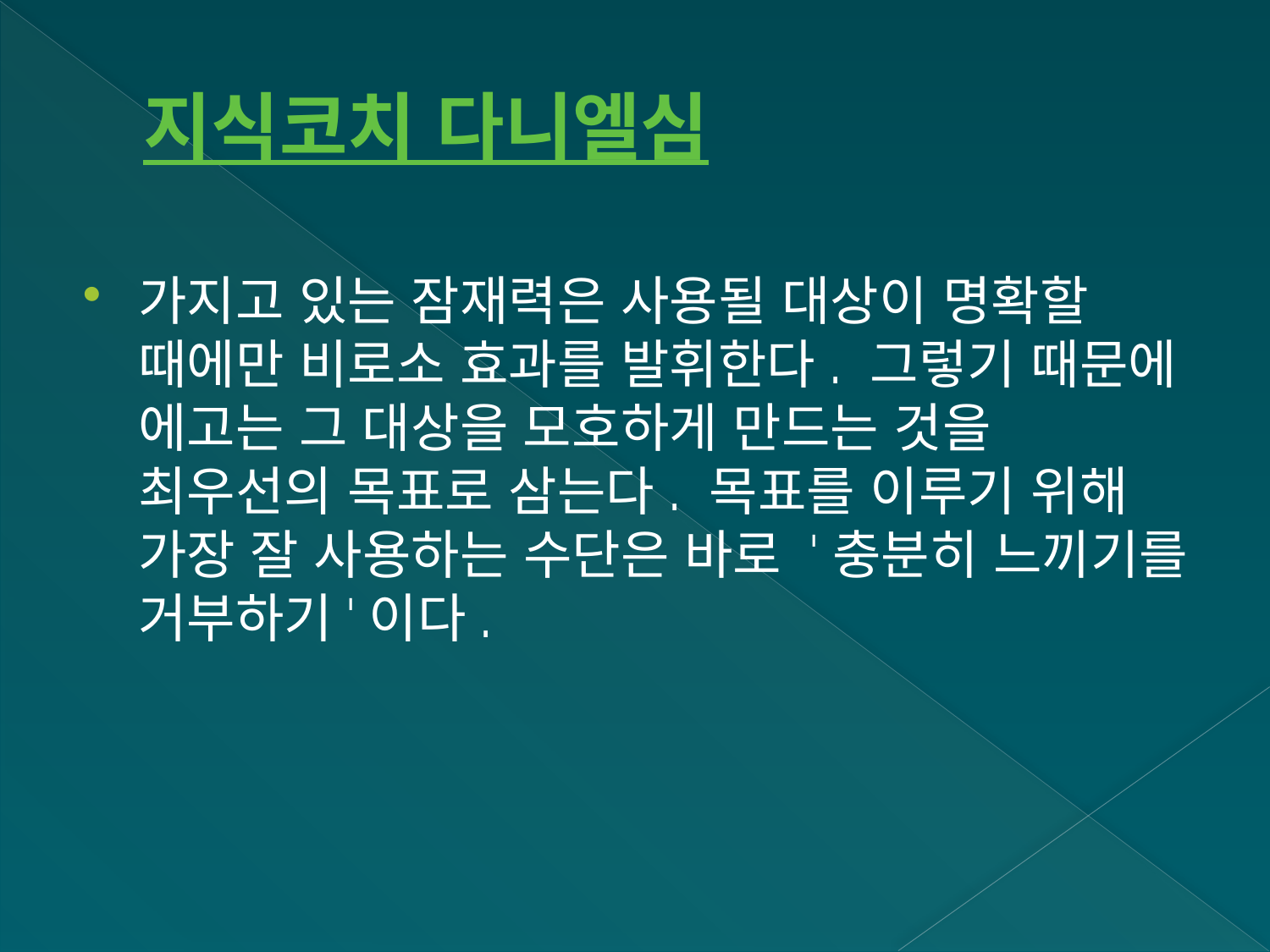

# 지식코치 다니엘심
가지고 있는 잠재력은 사용될 대상이 명확할 때에만 비로소 효과를 발휘한다. 그렇기 때문에 에고는 그 대상을 모호하게 만드는 것을 최우선의 목표로 삼는다. 목표를 이루기 위해 가장 잘 사용하는 수단은 바로 '충분히 느끼기를 거부하기'이다.